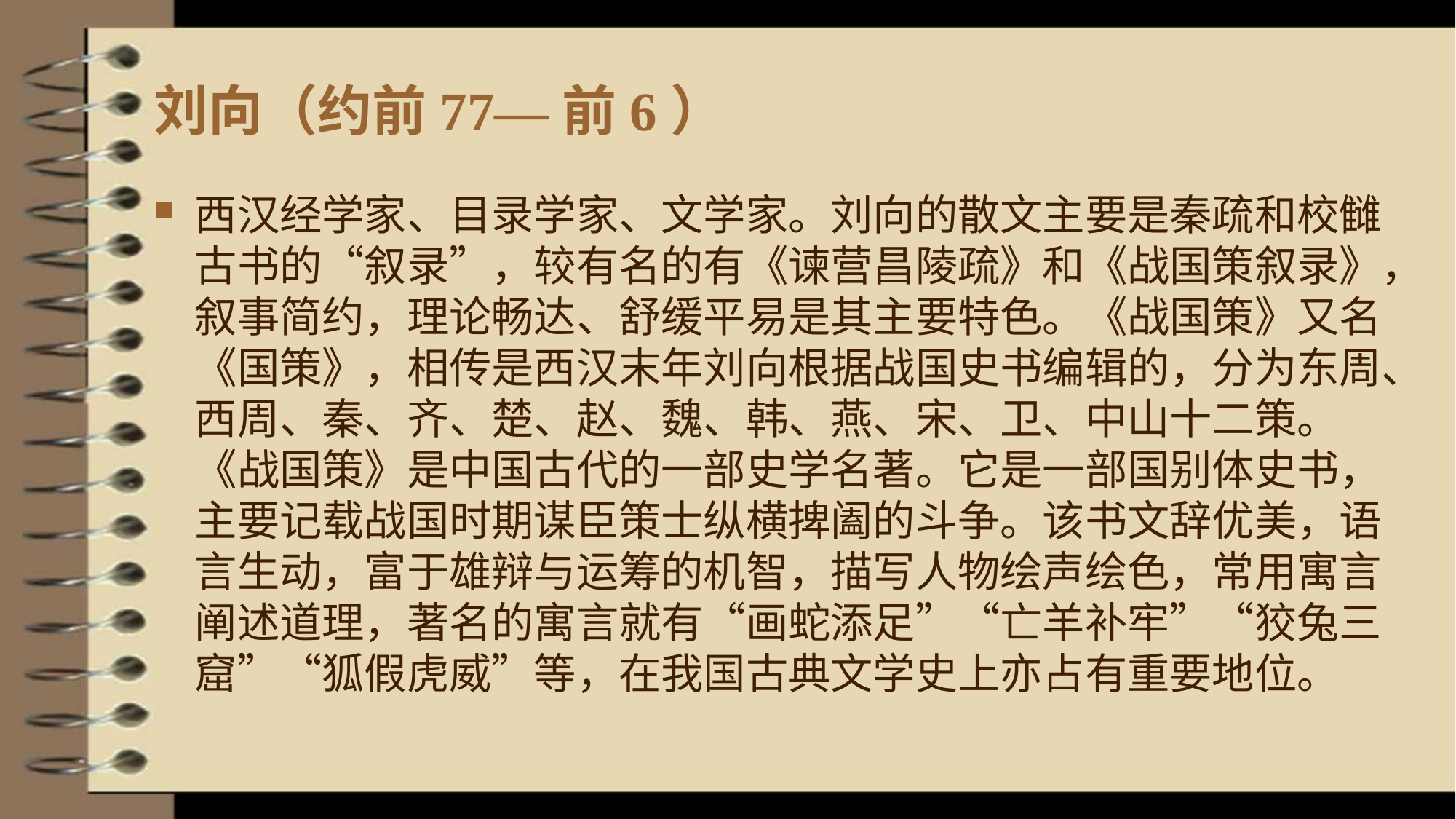

# 刘向（约前77—前6）
西汉经学家、目录学家、文学家。刘向的散文主要是秦疏和校雠古书的“叙录”，较有名的有《谏营昌陵疏》和《战国策叙录》，叙事简约，理论畅达、舒缓平易是其主要特色。《战国策》又名《国策》，相传是西汉末年刘向根据战国史书编辑的，分为东周、西周、秦、齐、楚、赵、魏、韩、燕、宋、卫、中山十二策。《战国策》是中国古代的一部史学名著。它是一部国别体史书，主要记载战国时期谋臣策士纵横捭阖的斗争。该书文辞优美，语言生动，富于雄辩与运筹的机智，描写人物绘声绘色，常用寓言阐述道理，著名的寓言就有“画蛇添足”“亡羊补牢”“狡兔三窟”“狐假虎威”等，在我国古典文学史上亦占有重要地位。